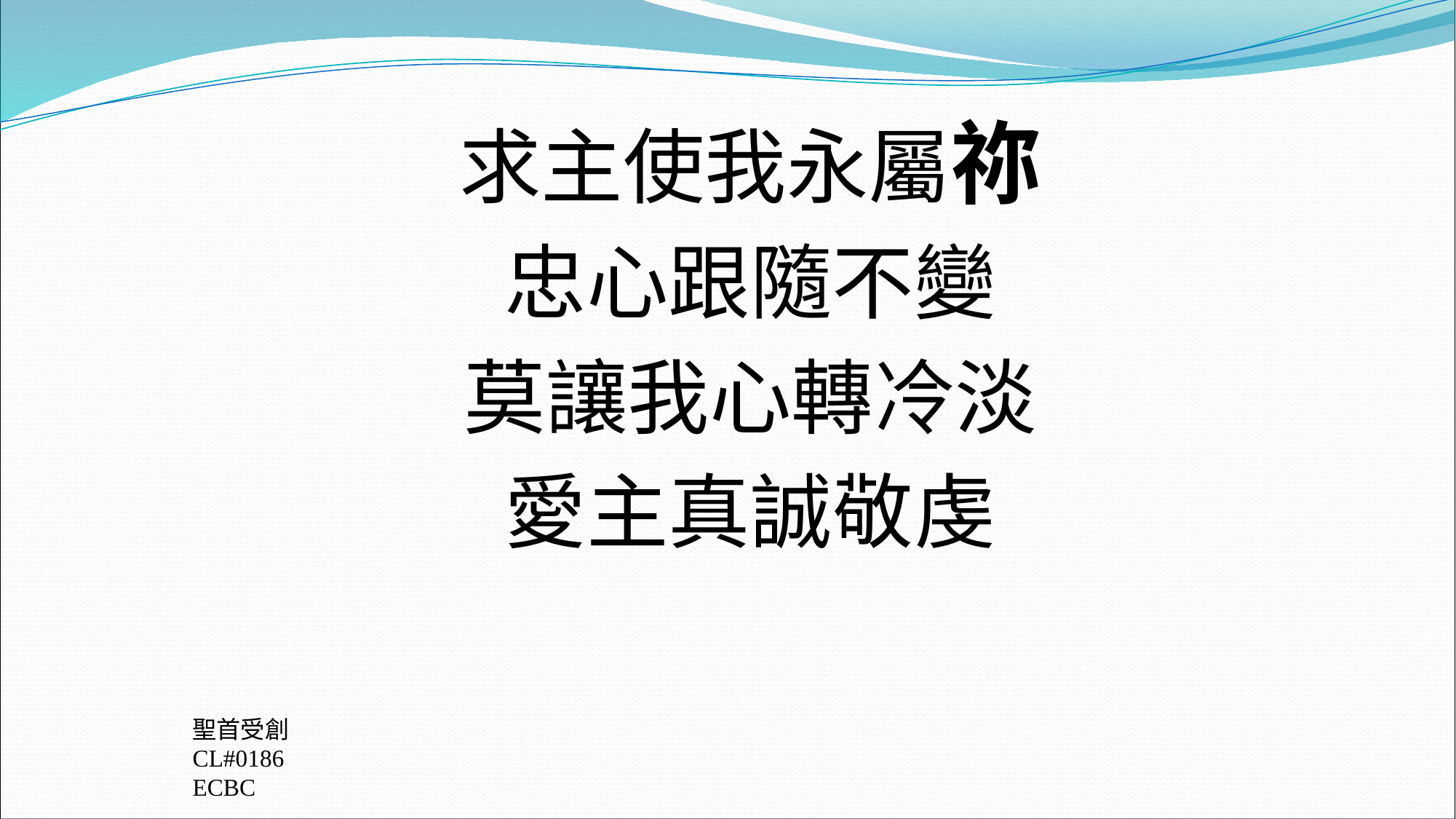

求主使我永屬祢
忠心跟隨不變
莫讓我心轉冷淡
愛主真誠敬虔
聖首受創
CL#0186
ECBC